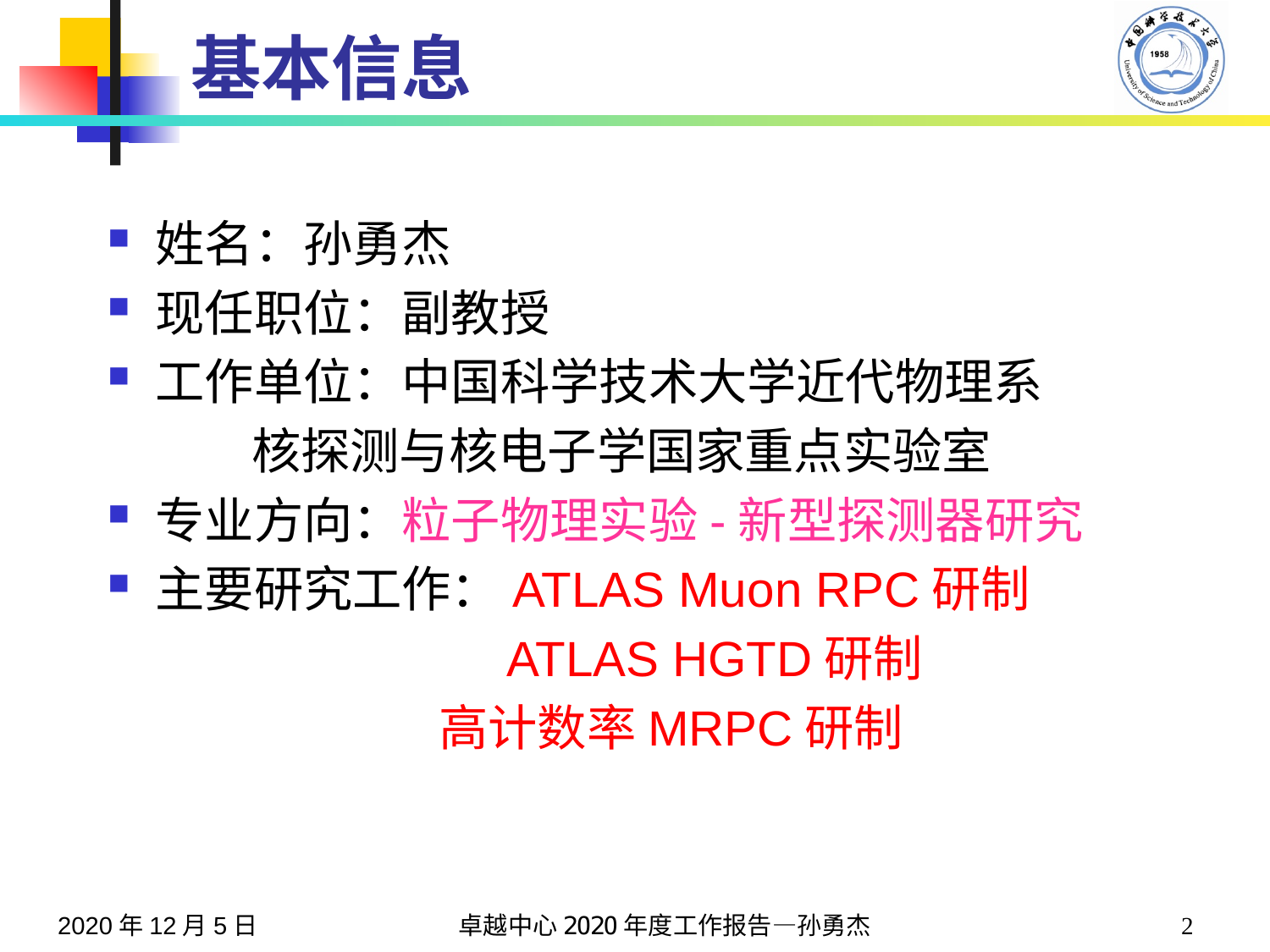

# 基本信息
姓名：孙勇杰
现任职位：副教授
工作单位：中国科学技术大学近代物理系
            核探测与核电子学国家重点实验室
专业方向：粒子物理实验-新型探测器研究
主要研究工作：ATLAS Muon RPC研制
                             ATLAS HGTD研制
                             高计数率MRPC研制
2020年12月5日
卓越中心2020年度工作报告—孙勇杰
2